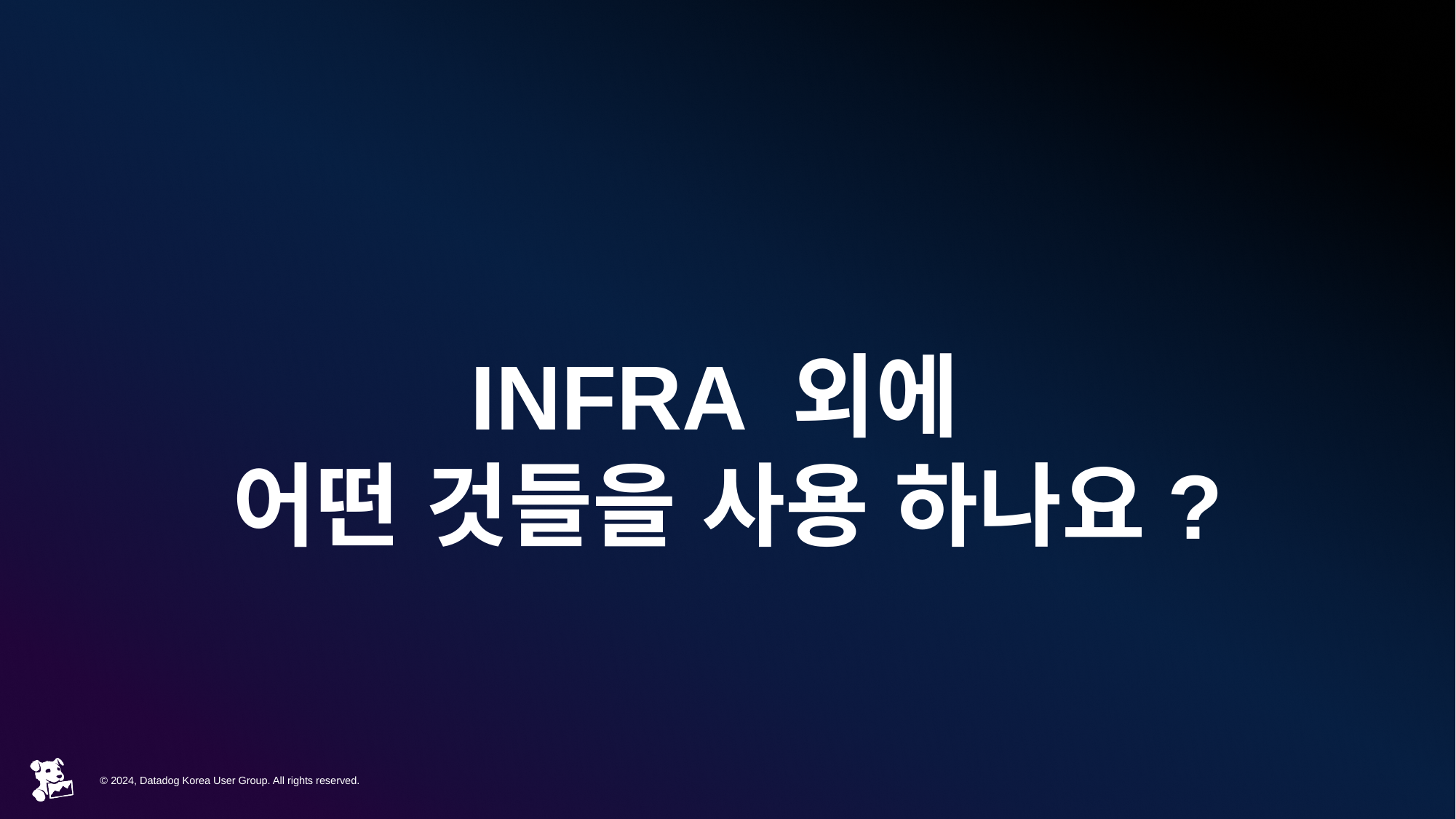

# INFRA 외에 어떤 것들을 사용 하나요?